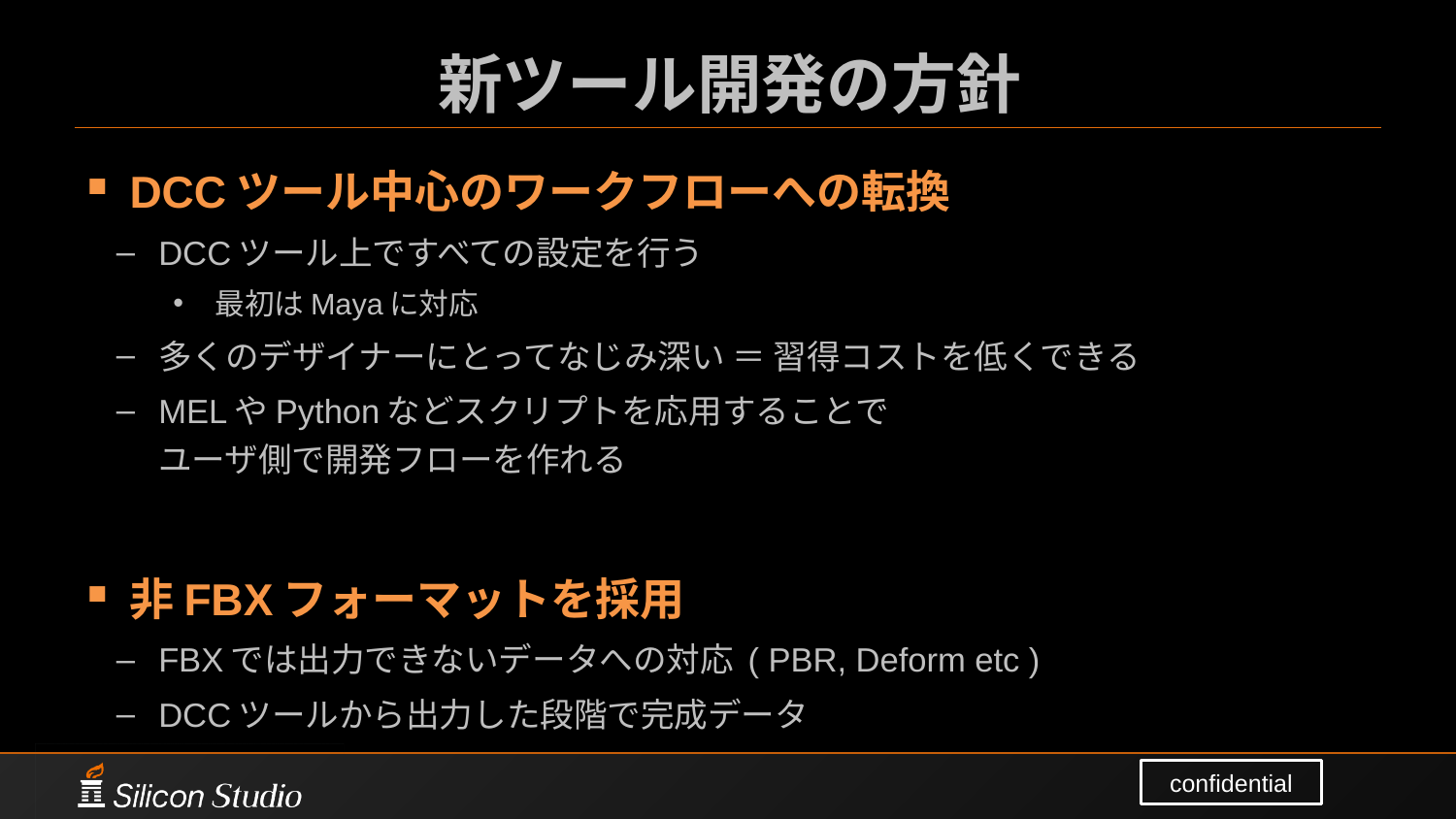

# 新ツール開発の方針
DCCツール中心のワークフローへの転換
DCCツール上ですべての設定を行う
最初はMayaに対応
多くのデザイナーにとってなじみ深い ＝ 習得コストを低くできる
MELやPythonなどスクリプトを応用することで
ユーザ側で開発フローを作れる

非FBXフォーマットを採用
FBXでは出力できないデータへの対応 ( PBR, Deform etc )
DCCツールから出力した段階で完成データ